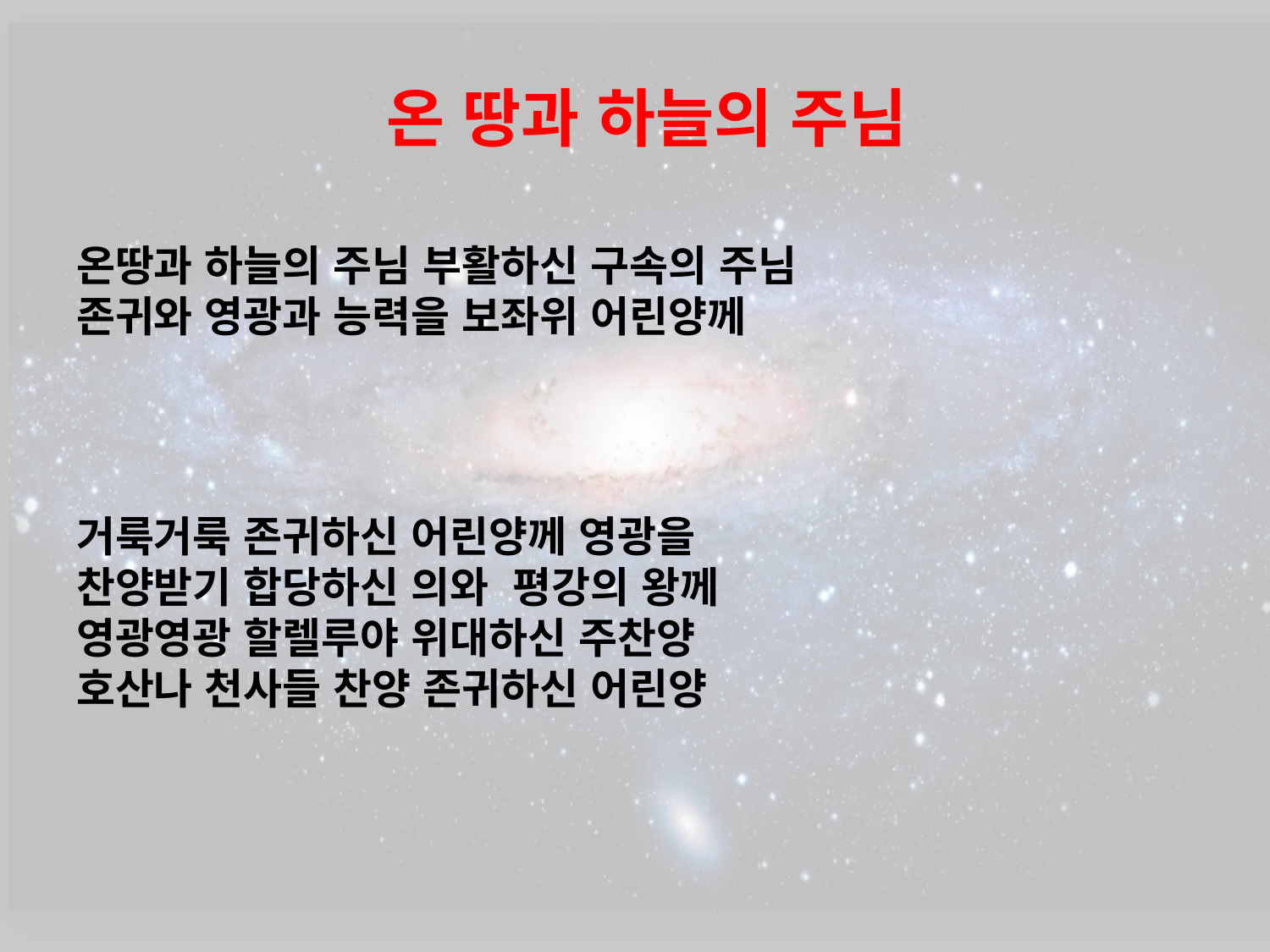

# 온 땅과 하늘의 주님
온땅과 하늘의 주님 부활하신 구속의 주님
존귀와 영광과 능력을 보좌위 어린양께

거룩거룩 존귀하신 어린양께 영광을
찬양받기 합당하신 의와  평강의 왕께
영광영광 할렐루야 위대하신 주찬양
호산나 천사들 찬양 존귀하신 어린양